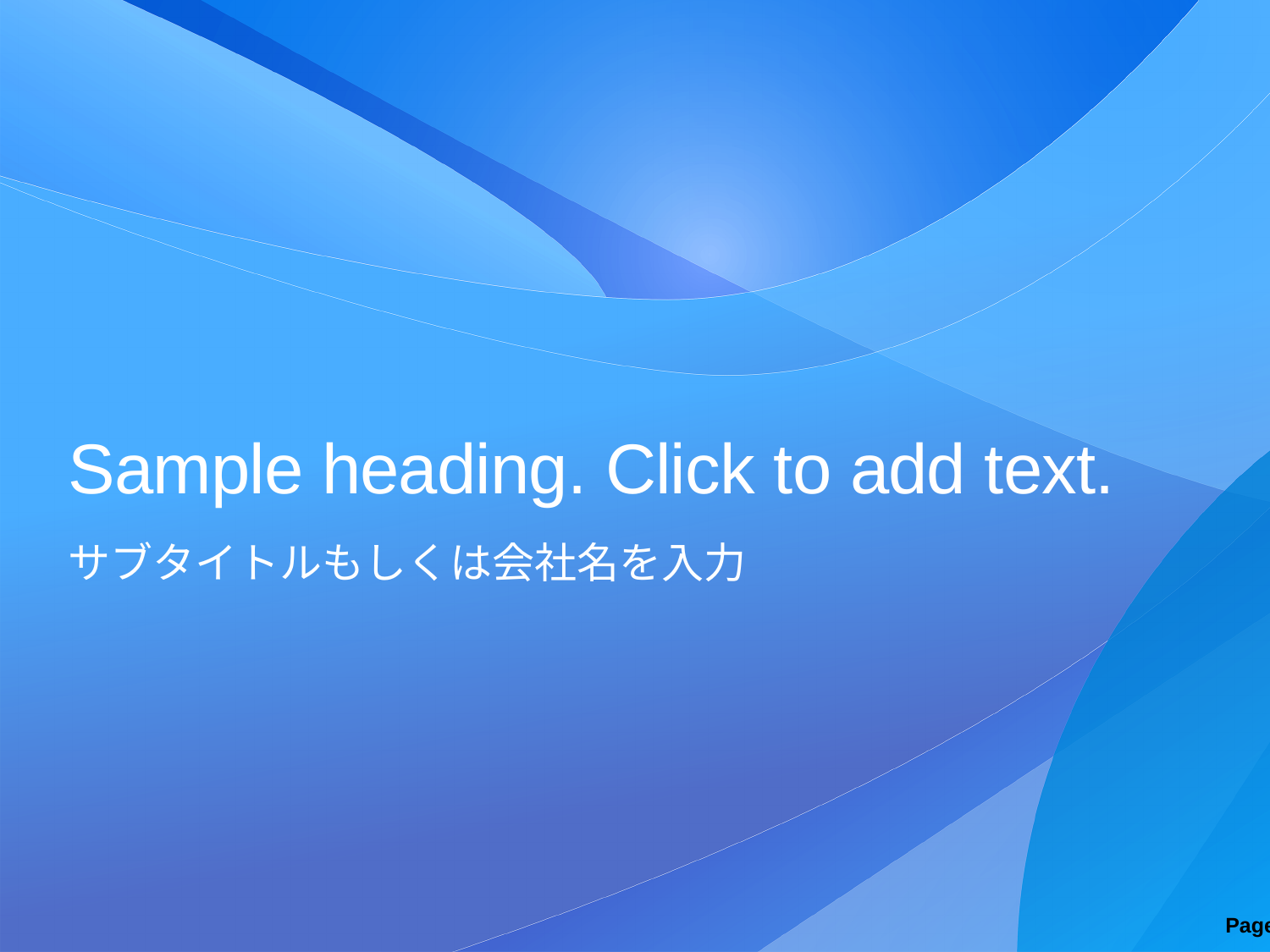

# Sample heading. Click to add text.
サブタイトルもしくは会社名を入力